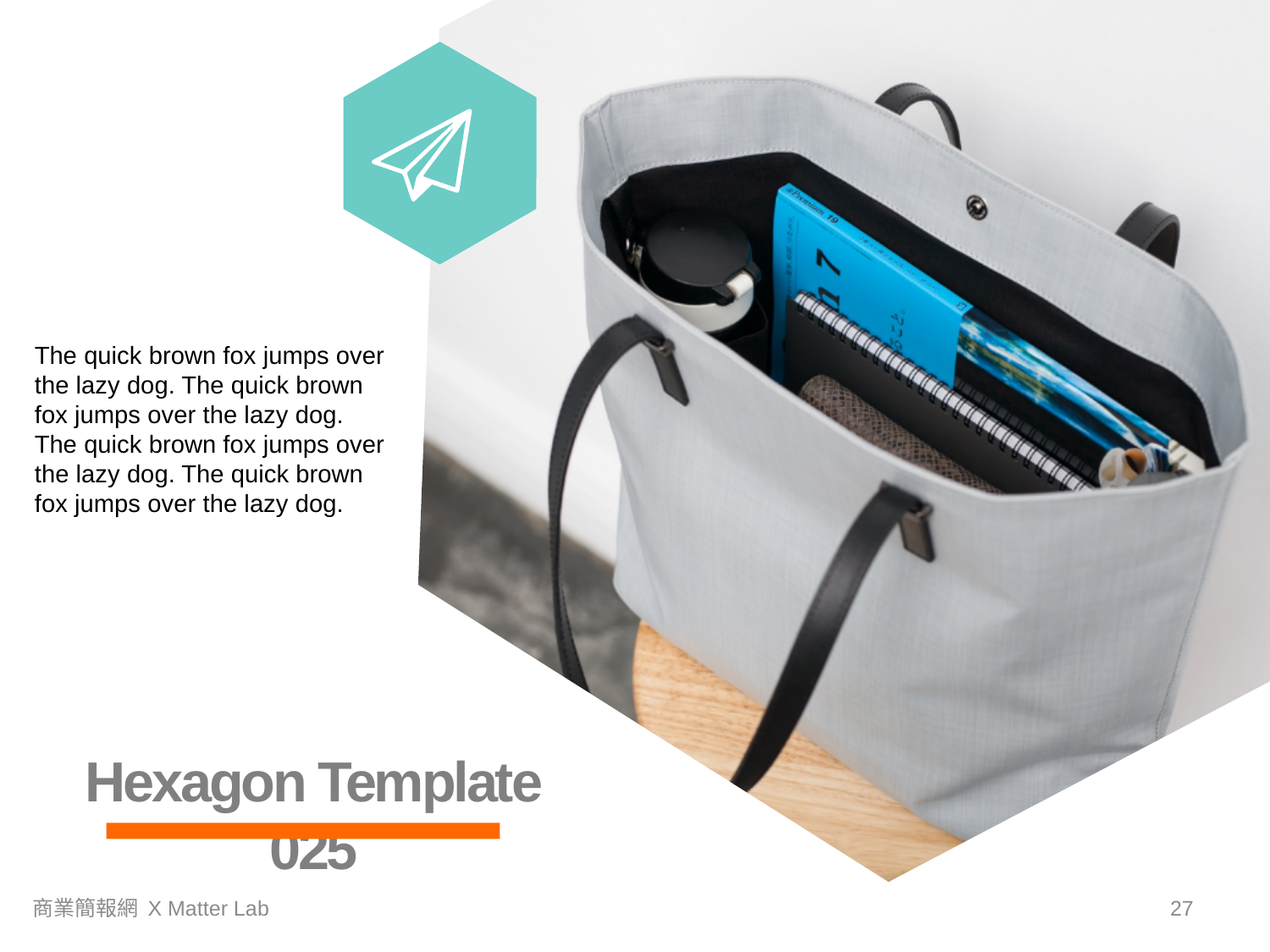

The quick brown fox jumps over the lazy dog. The quick brown fox jumps over the lazy dog. The quick brown fox jumps over the lazy dog. The quick brown fox jumps over the lazy dog.
Hexagon Template 025

商業簡報網 X Matter Lab
27